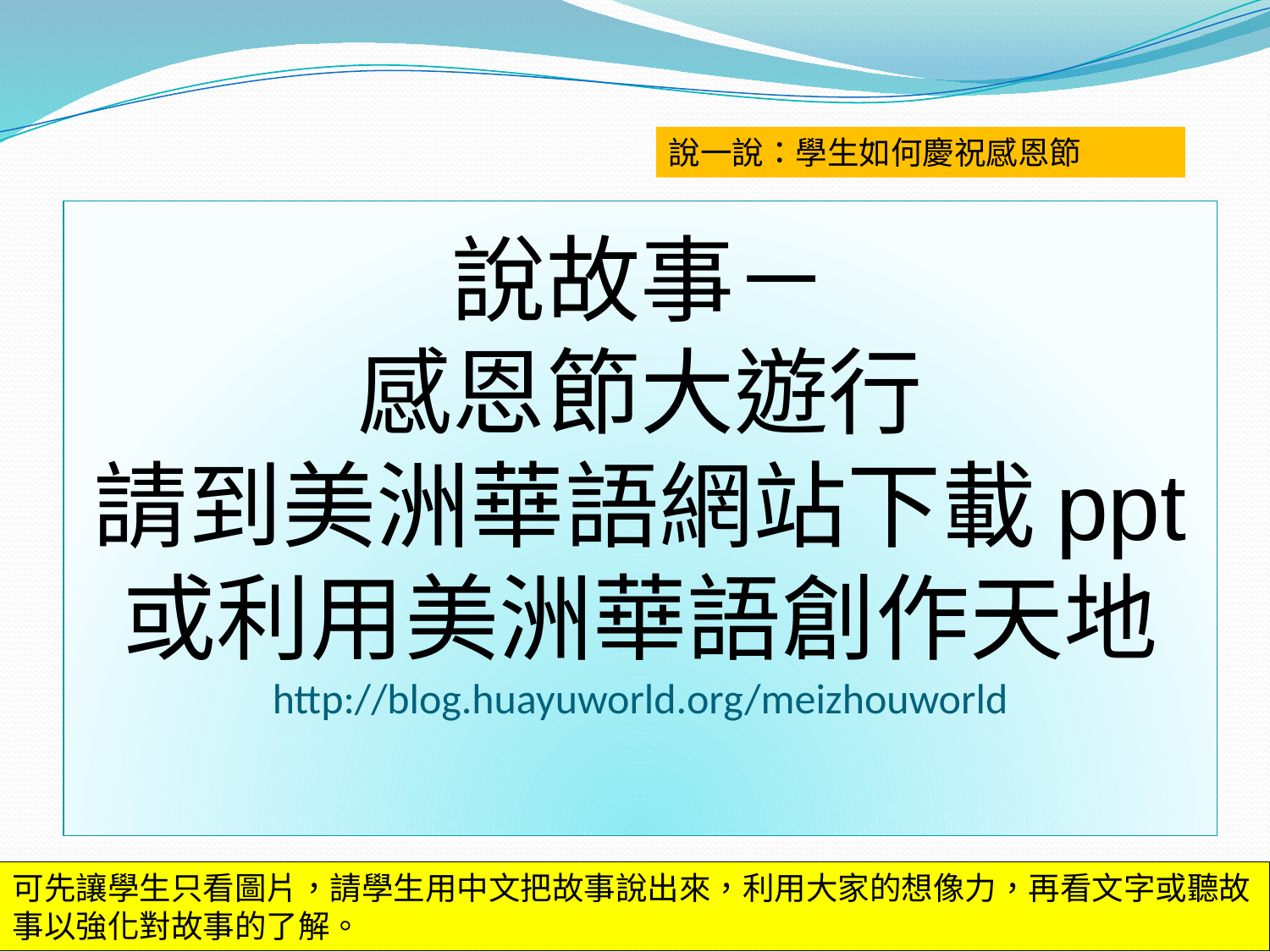

說一說：學生如何慶祝感恩節
# 說故事－ 感恩節大遊行 請到美洲華語網站下載ppt 或利用美洲華語創作天地 http://blog.huayuworld.org/meizhouworld
可先讓學生只看圖片，請學生用中文把故事說出來，利用大家的想像力，再看文字或聽故事以強化對故事的了解。